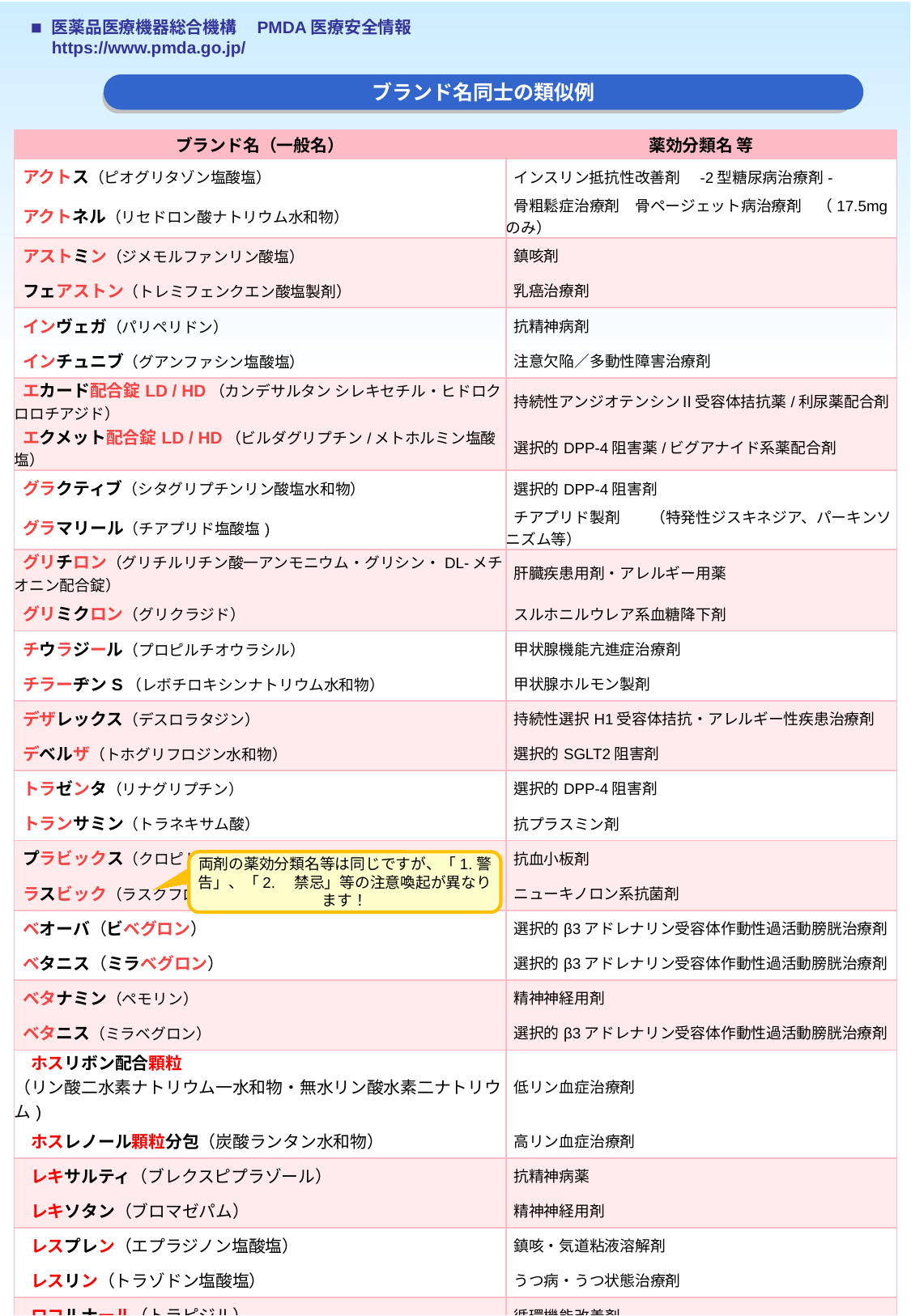

ブランド名同士の類似例

| ブランド名（一般名） | 薬効分類名 等 |
| --- | --- |
| アクトス（ピオグリタゾン塩酸塩） | インスリン抵抗性改善剤　-2型糖尿病治療剤- |
| アクトネル（リセドロン酸ナトリウム水和物） | 骨粗鬆症治療剤　骨ページェット病治療剤　（17.5mgのみ） |
| アストミン（ジメモルファンリン酸塩） | 鎮咳剤 |
| フェアストン（トレミフェンクエン酸塩製剤） | 乳癌治療剤 |
| インヴェガ（パリペリドン） | 抗精神病剤 |
| インチュニブ（グアンファシン塩酸塩） | 注意欠陥／多動性障害治療剤 |
| エカード配合錠LD / HD（カンデサルタン シレキセチル・ヒドロクロロチアジド） | 持続性アンジオテンシンⅡ受容体拮抗薬/利尿薬配合剤 |
| エクメット配合錠LD / HD（ビルダグリプチン/メトホルミン塩酸塩） | 選択的DPP-4阻害薬/ビグアナイド系薬配合剤 |
| グラクティブ（シタグリプチンリン酸塩水和物） | 選択的DPP-4阻害剤 |
| グラマリール（チアプリド塩酸塩) | チアプリド製剤　　（特発性ジスキネジア、パーキンソニズム等） |
| グリチロン（グリチルリチン酸一アンモニウム・グリシン・DL-メチオニン配合錠） | 肝臓疾患用剤・アレルギー用薬 |
| グリミクロン（グリクラジド） | スルホニルウレア系血糖降下剤 |
| チウラジール（プロピルチオウラシル） | 甲状腺機能亢進症治療剤 |
| チラーヂンS（レボチロキシンナトリウム水和物） | 甲状腺ホルモン製剤 |
| デザレックス（デスロラタジン） | 持続性選択H1受容体拮抗・アレルギー性疾患治療剤 |
| デベルザ（トホグリフロジン水和物） | 選択的SGLT2阻害剤 |
| トラゼンタ（リナグリプチン） | 選択的DPP-4阻害剤 |
| トランサミン（トラネキサム酸） | 抗プラスミン剤 |
| プラビックス（クロピドグレル硫酸塩） | 抗血小板剤 |
| ラスビック（ラスクフロキサシン塩酸塩） | ニューキノロン系抗菌剤 |
| ベオーバ（ビベグロン） | 選択的β3アドレナリン受容体作動性過活動膀胱治療剤 |
| ベタニス（ミラベグロン） | 選択的β3アドレナリン受容体作動性過活動膀胱治療剤 |
| ベタナミン（ペモリン） | 精神神経用剤 |
| ベタニス（ミラベグロン） | 選択的β3アドレナリン受容体作動性過活動膀胱治療剤 |
| ホスリボン配合顆粒 （リン酸二水素ナトリウム一水和物・無水リン酸水素二ナトリウム) | 低リン血症治療剤 |
| ホスレノール顆粒分包（炭酸ランタン水和物） | 高リン血症治療剤 |
| レキサルティ（ブレクスピプラゾール） | 抗精神病薬 |
| レキソタン（ブロマゼパム） | 精神神経用剤 |
| レスプレン（エプラジノン塩酸塩） | 鎮咳・気道粘液溶解剤 |
| レスリン（トラゾドン塩酸塩） | うつ病・うつ状態治療剤 |
| ロコルナール（トラピジル） | 循環機能改善剤 |
| ローコール（フルバスタチンナトリウム） | HMG-CoA還元酵素阻害剤 |

両剤の薬効分類名等は同じですが、「1.警告」、「2.　禁忌」等の注意喚起が異なります！